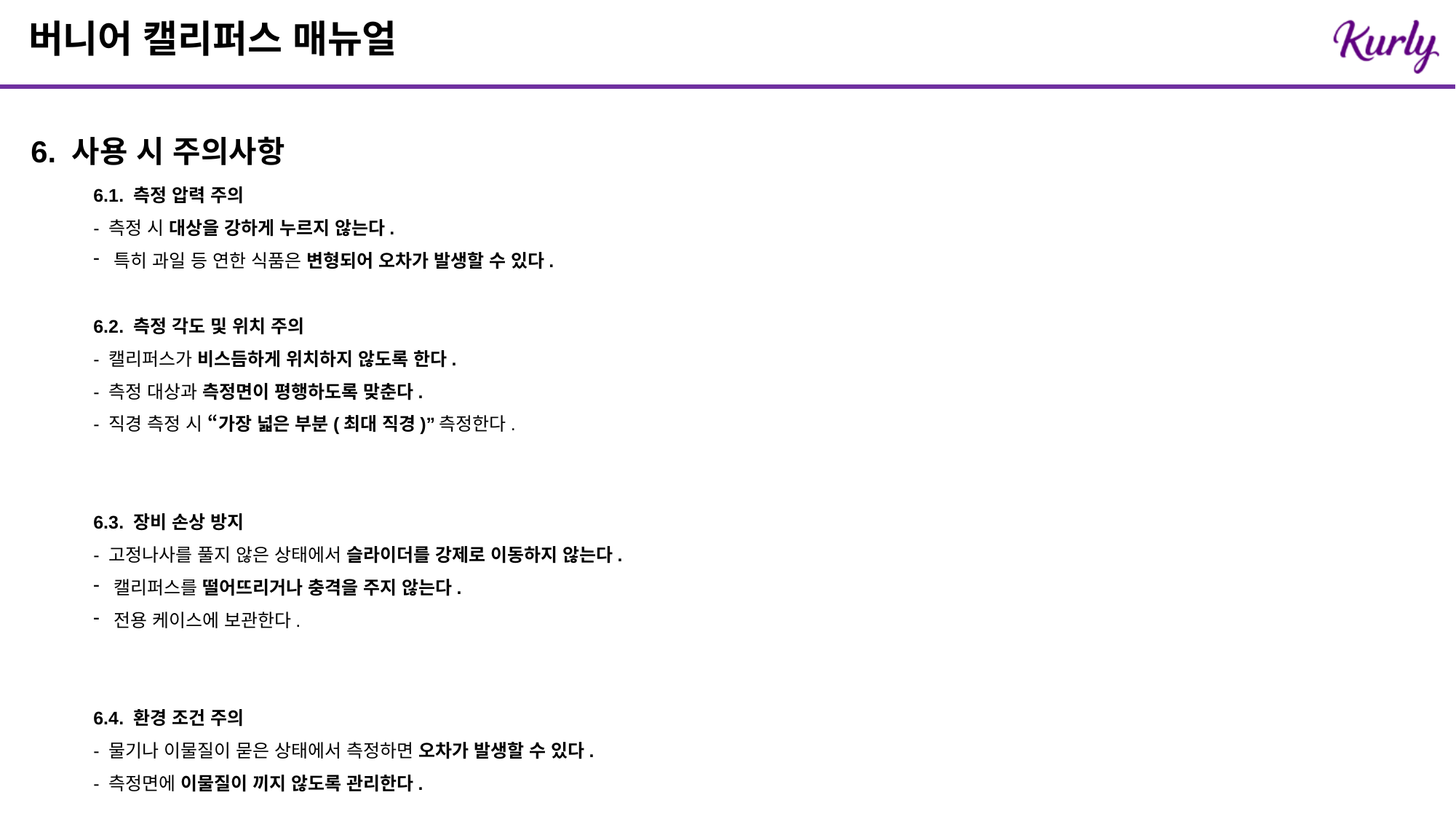

버니어 캘리퍼스 매뉴얼
Next week
6. 사용 시 주의사항
6.1. 측정 압력 주의
- 측정 시 대상을 강하게 누르지 않는다.
특히 과일 등 연한 식품은 변형되어 오차가 발생할 수 있다.

6.2. 측정 각도 및 위치 주의
- 캘리퍼스가 비스듬하게 위치하지 않도록 한다.
- 측정 대상과 측정면이 평행하도록 맞춘다.
- 직경 측정 시 “가장 넓은 부분(최대 직경)”측정한다.

6.3. 장비 손상 방지
- 고정나사를 풀지 않은 상태에서 슬라이더를 강제로 이동하지 않는다.
캘리퍼스를 떨어뜨리거나 충격을 주지 않는다.
전용 케이스에 보관한다.

6.4. 환경 조건 주의
- 물기나 이물질이 묻은 상태에서 측정하면 오차가 발생할 수 있다.
- 측정면에 이물질이 끼지 않도록 관리한다.